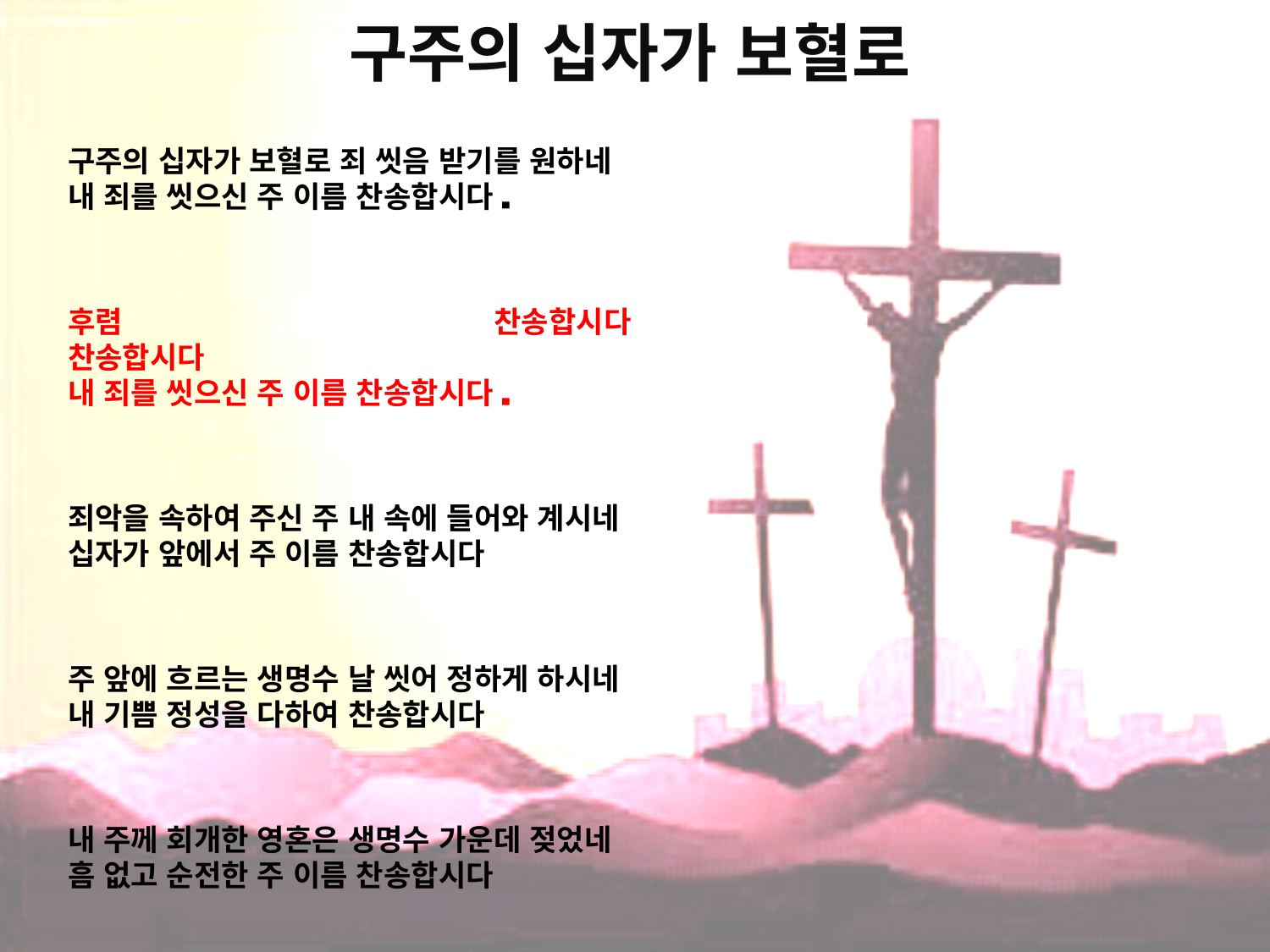

# 구주의 십자가 보혈로
구주의 십자가 보혈로 죄 씻음 받기를 원하네
내 죄를 씻으신 주 이름 찬송합시다.

후렴                                             찬송합시다 찬송합시다
내 죄를 씻으신 주 이름 찬송합시다.

죄악을 속하여 주신 주 내 속에 들어와 계시네
십자가 앞에서 주 이름 찬송합시다

주 앞에 흐르는 생명수 날 씻어 정하게 하시네
내 기쁨 정성을 다하여 찬송합시다

내 주께 회개한 영혼은 생명수 가운데 젖었네
흠 없고 순전한 주 이름 찬송합시다